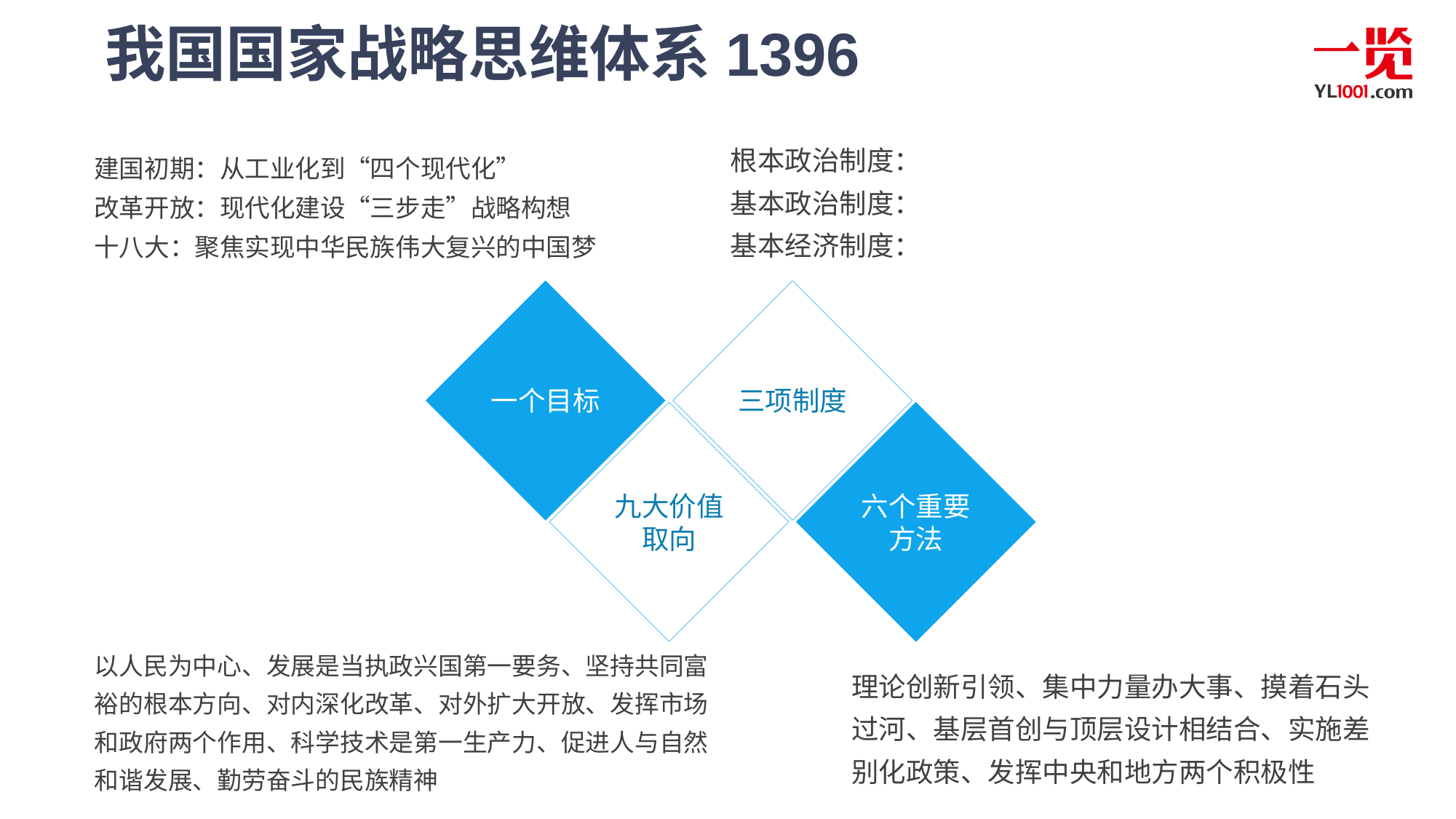

# 我国国家战略思维体系1396
建国初期：从工业化到“四个现代化”
改革开放：现代化建设“三步走”战略构想
十八大：聚焦实现中华民族伟大复兴的中国梦
根本政治制度：
基本政治制度：
基本经济制度：
一个目标
三项制度
九大价值取向
六个重要方法
以人民为中心、发展是当执政兴国第一要务、坚持共同富裕的根本方向、对内深化改革、对外扩大开放、发挥市场和政府两个作用、科学技术是第一生产力、促进人与自然和谐发展、勤劳奋斗的民族精神
理论创新引领、集中力量办大事、摸着石头过河、基层首创与顶层设计相结合、实施差别化政策、发挥中央和地方两个积极性